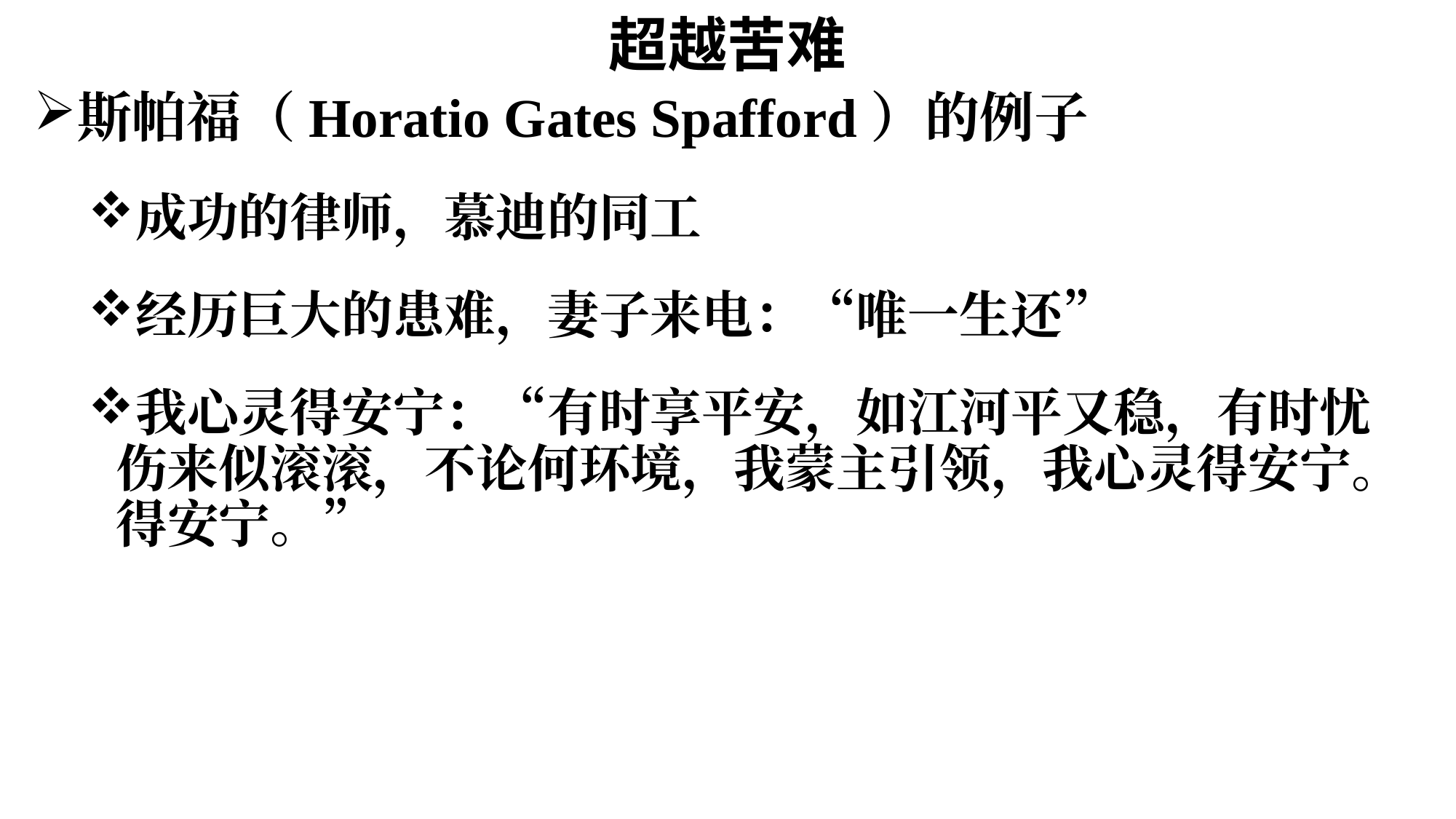

# 超越苦难
斯帕福（Horatio Gates Spafford）的例子

成功的律师，慕迪的同工

经历巨大的患难，妻子来电：“唯一生还”

我心灵得安宁：“有时享平安，如江河平又稳，有时忧伤来似滚滚，不论何环境，我蒙主引领，我心灵得安宁。得安宁。”